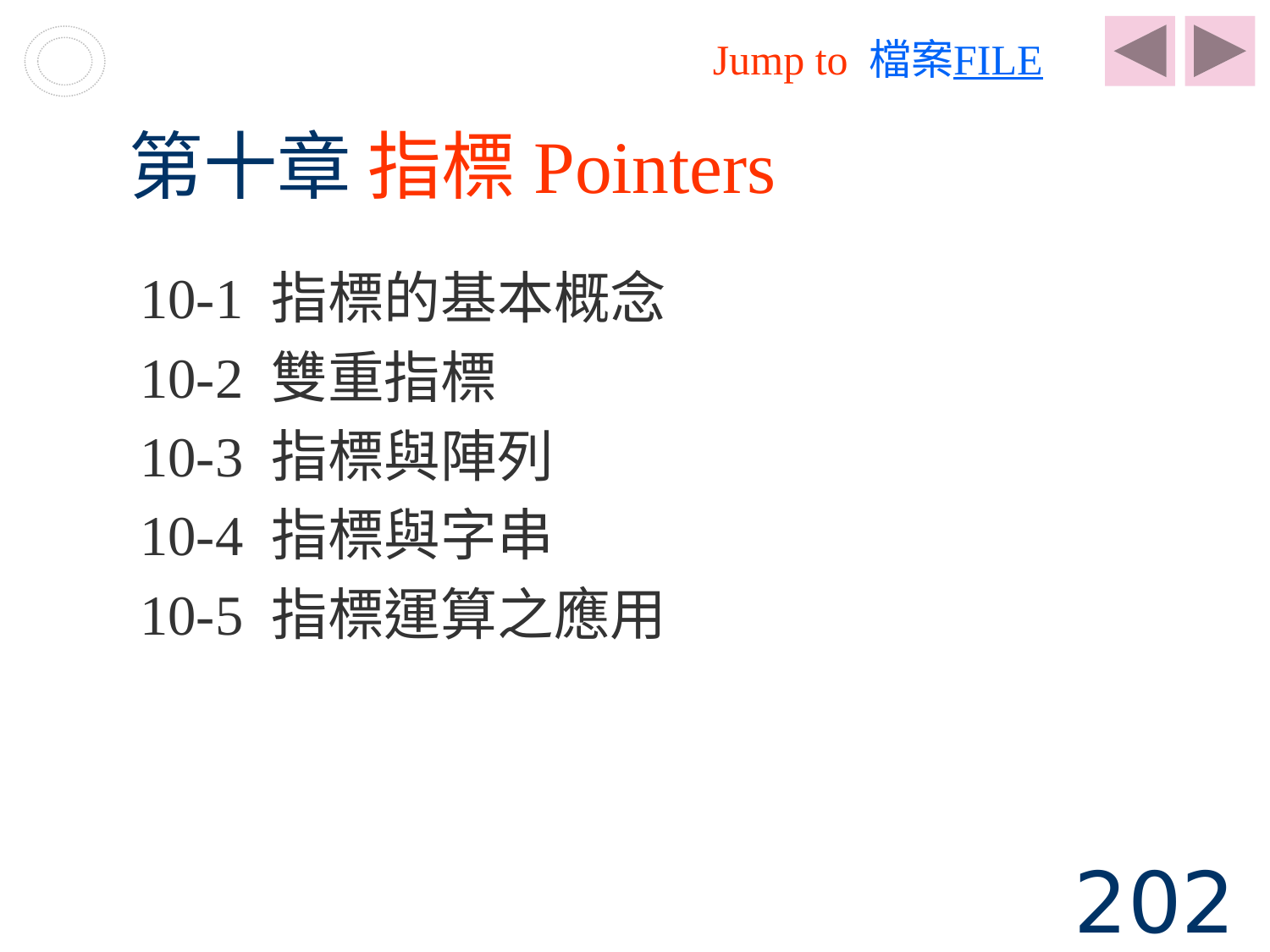

Jump to 檔案FILE
# 第十章 指標Pointers
10-1 指標的基本概念
10-2 雙重指標
10-3 指標與陣列
10-4 指標與字串
10-5 指標運算之應用
202